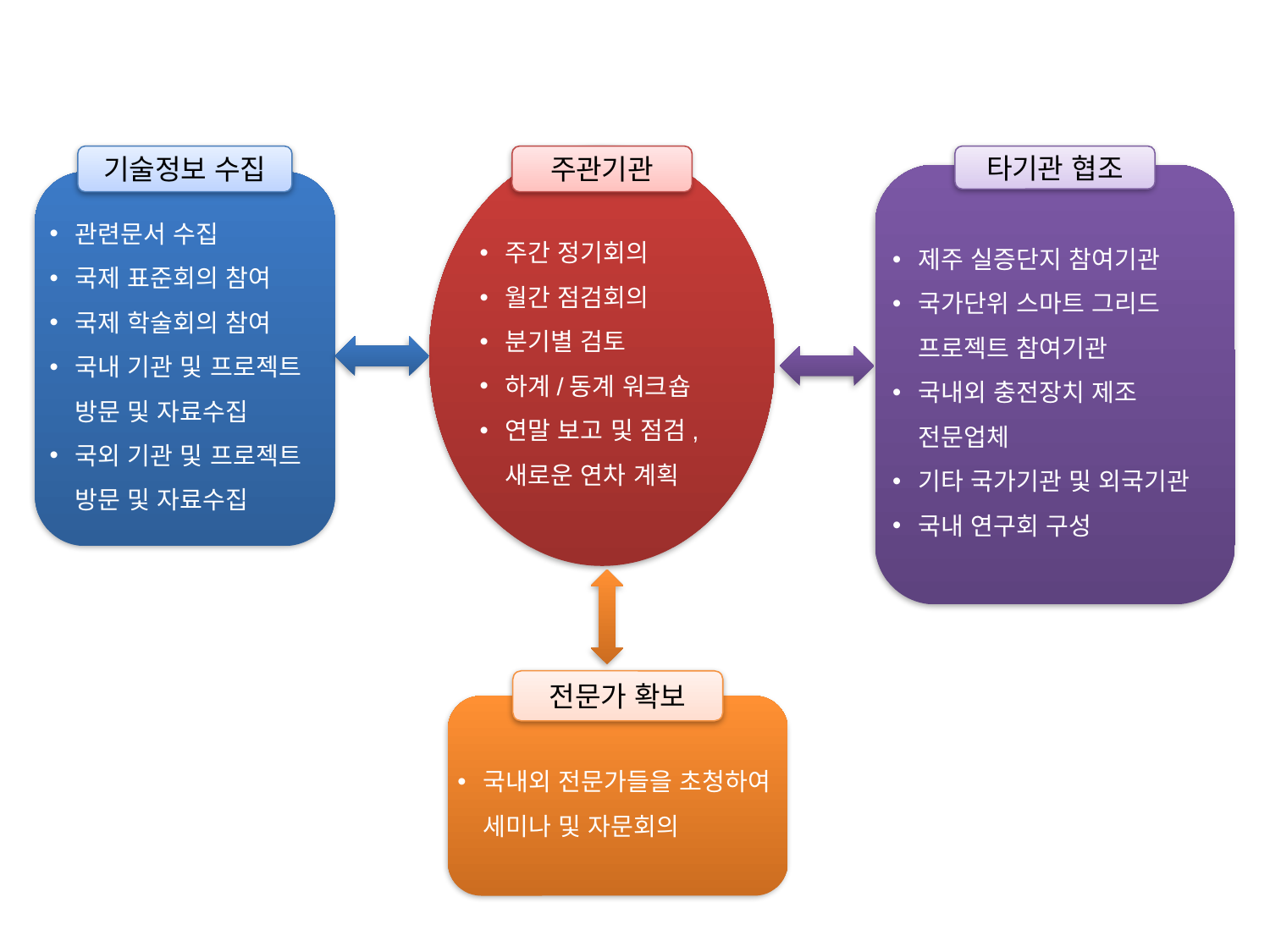

기술정보 수집
관련문서 수집
국제 표준회의 참여
국제 학술회의 참여
국내 기관 및 프로젝트 방문 및 자료수집
국외 기관 및 프로젝트 방문 및 자료수집
주간 정기회의
월간 점검회의
분기별 검토
하계/동계 워크숍
연말 보고 및 점검, 새로운 연차 계획
주관기관
타기관 협조
제주 실증단지 참여기관
국가단위 스마트 그리드 프로젝트 참여기관
국내외 충전장치 제조 전문업체
기타 국가기관 및 외국기관
국내 연구회 구성

전문가 확보
국내외 전문가들을 초청하여 세미나 및 자문회의